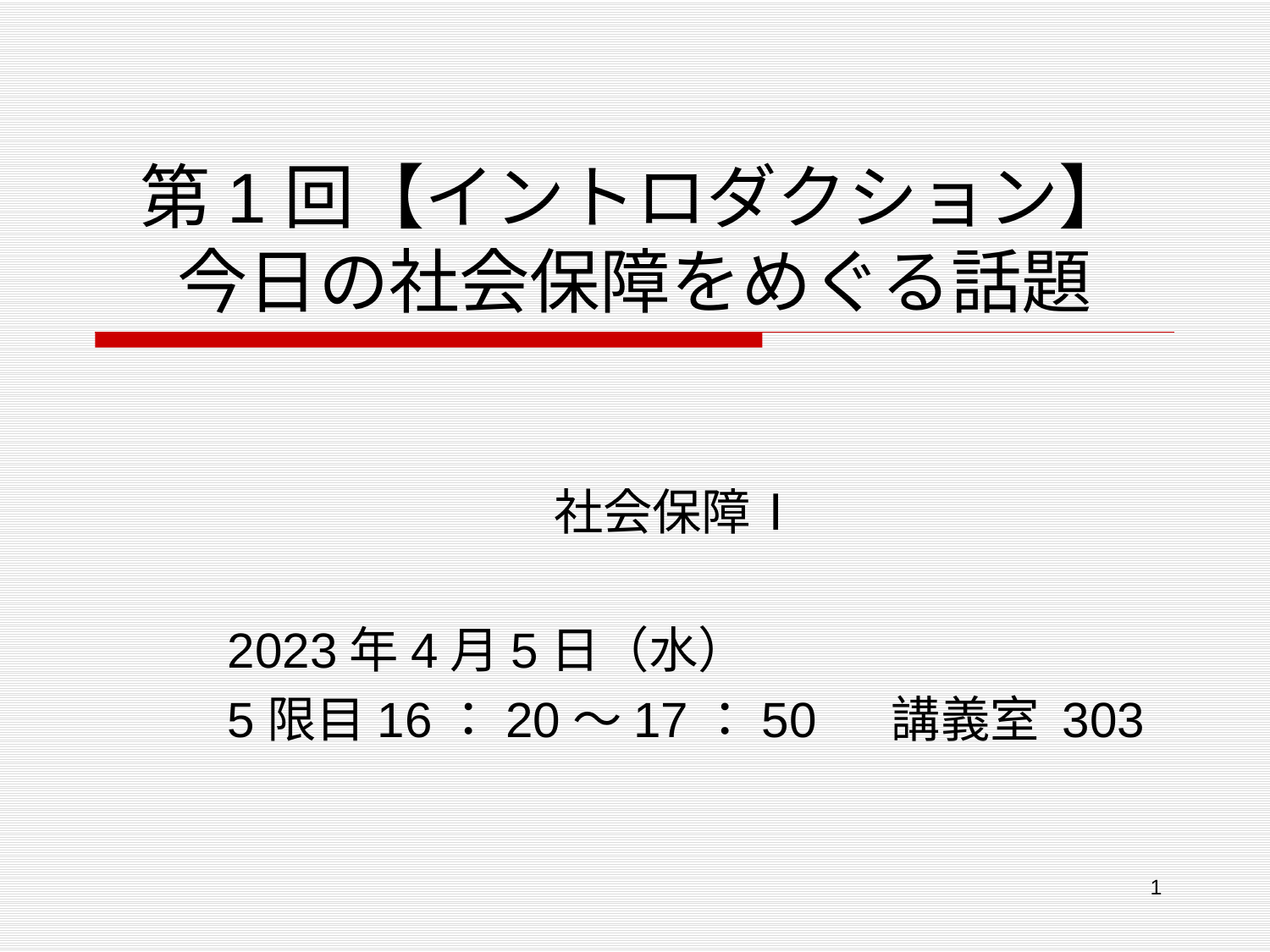

# 第1回【イントロダクション】 今日の社会保障をめぐる話題
社会保障Ⅰ

2023年4月5日（水）
5限目16：20～17：50 　講義室 303

　　　       担当　原　俊彦（札幌市立大学）t.hara@scu.ac.jp

1